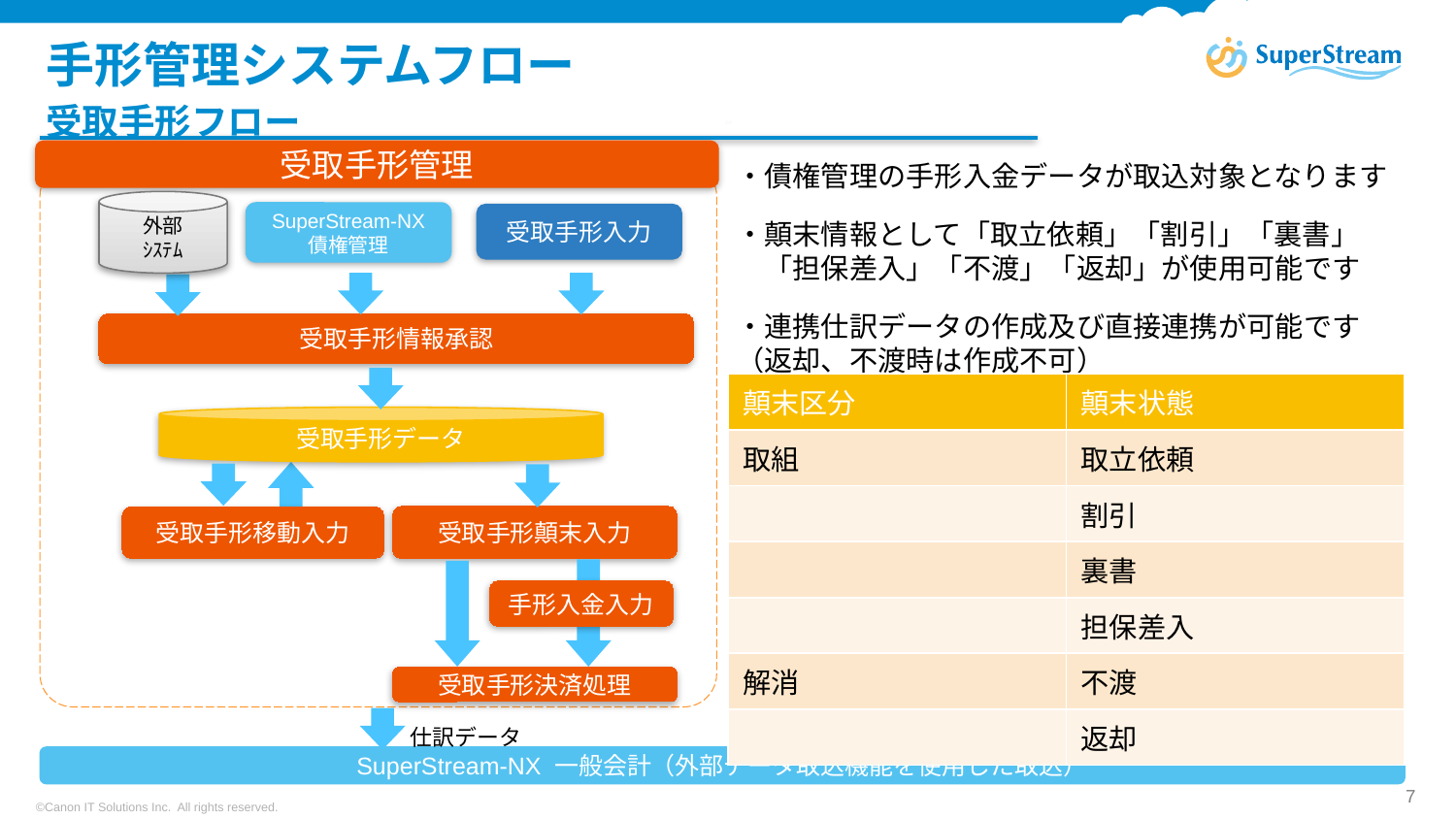

# 手形管理システムフロー
受取手形フロー

・債権管理の手形入金データが取込対象となります

・顛末情報として「取立依頼」「割引」「裏書」
　「担保差入」「不渡」「返却」が使用可能です

・連携仕訳データの作成及び直接連携が可能です　 （返却、不渡時は作成不可）
受取手形管理

外部
ｼｽﾃﾑ
SuperStream-NX
債権管理
受取手形入力

受取手形情報承認

| 顛末区分 | 顛末状態 |
| --- | --- |
| 取組 | 取立依頼 |
|  | 割引 |
|  | 裏書 |
|  | 担保差入 |
| 解消 | 不渡 |
|  | 返却 |
受取手形データ

受取手形顛末入力
受取手形移動入力

手形入金入力
受取手形決済処理
仕訳データ

SuperStream-NX 一般会計（外部データ取込機能を使用した取込）
7
©Canon IT Solutions Inc.  All rights reserved.